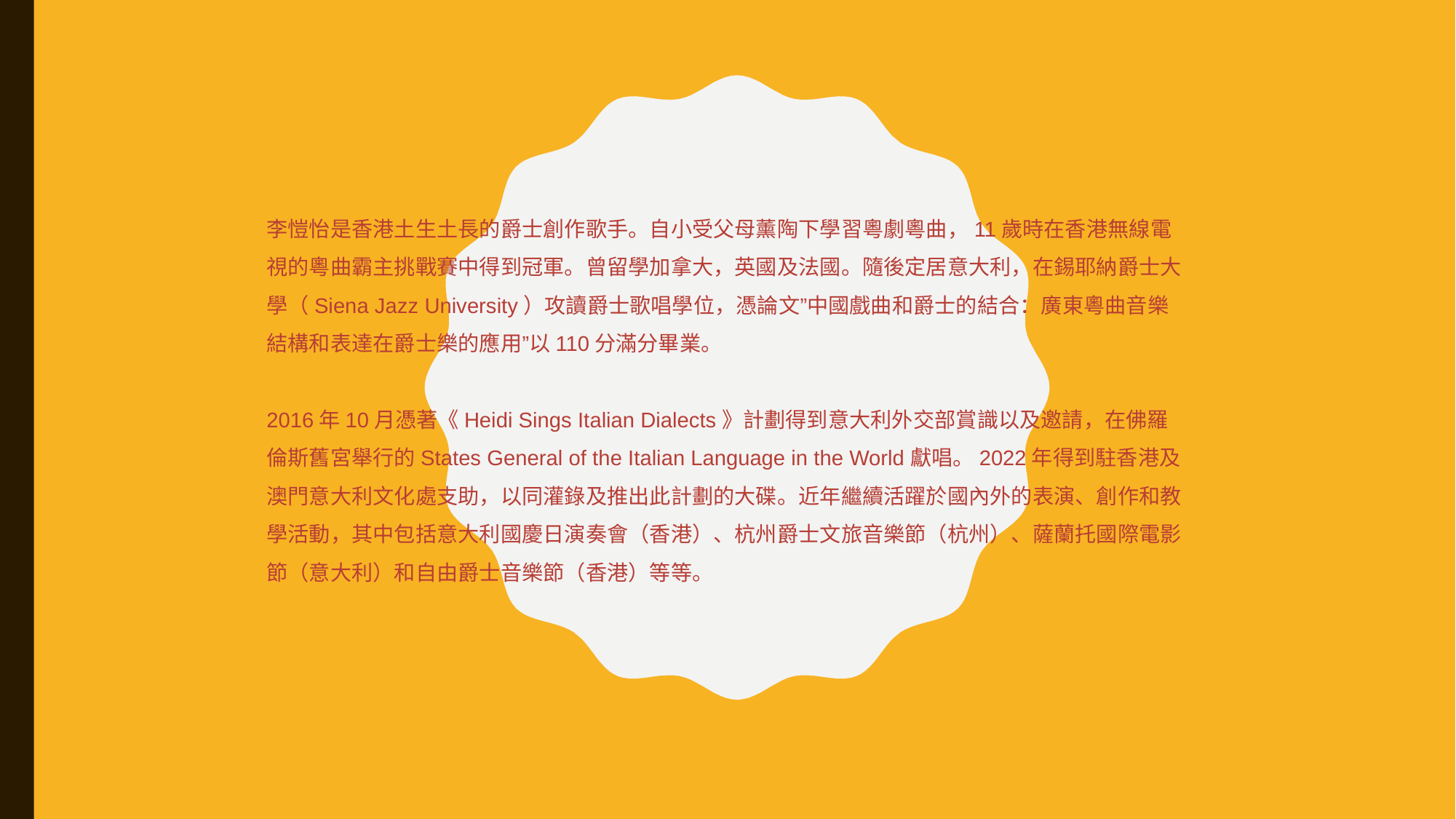

# 李愷怡是香港土生土長的爵士創作歌手。自小受父母薰陶下學習粵劇粵曲，11歲時在香港無線電視的粵曲霸主挑戰賽中得到冠軍。曾留學加拿大，英國及法國。隨後定居意大利，在錫耶納爵士大學（Siena Jazz University）攻讀爵士歌唱學位，憑論文”中國戲曲和爵士的結合：廣東粵曲音樂結構和表達在爵士樂的應用”以110分滿分畢業。

2016年10月憑著《Heidi Sings Italian Dialects》計劃得到意大利外交部賞識以及邀請，在佛羅倫斯舊宮舉行的States General of the Italian Language in the World獻唱。2022年得到駐香港及澳門意大利文化處支助，以同灌錄及推出此計劃的大碟。近年繼續活躍於國內外的表演、創作和教學活動，其中包括意大利國慶日演奏會（香港）、杭州爵士文旅音樂節（杭州）、薩蘭托國際電影節（意大利）和自由爵士音樂節（香港）等等。